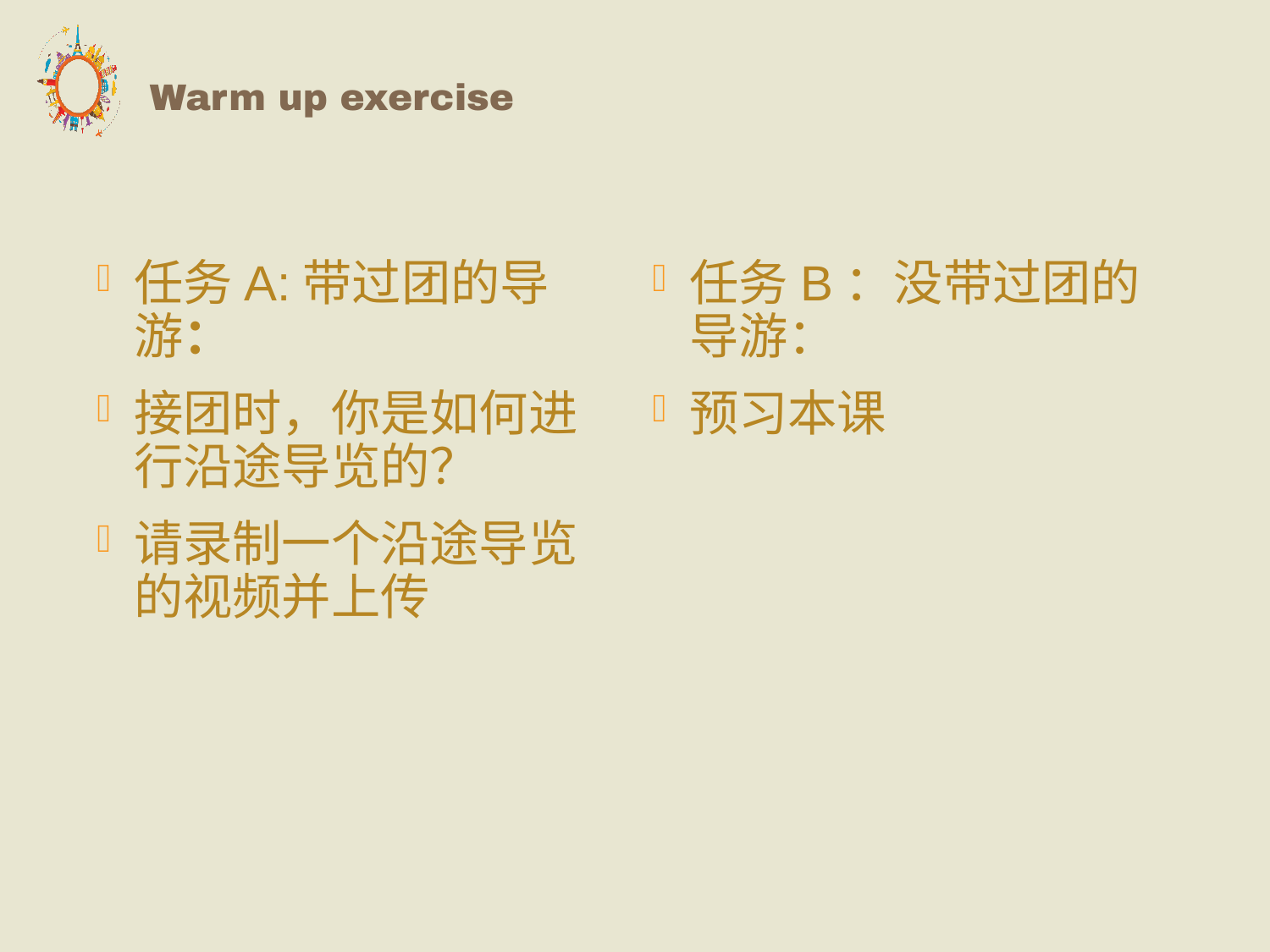

# Warm up exercise
任务A:带过团的导游：
接团时，你是如何进行沿途导览的？
请录制一个沿途导览的视频并上传

任务B：没带过团的导游：
预习本课